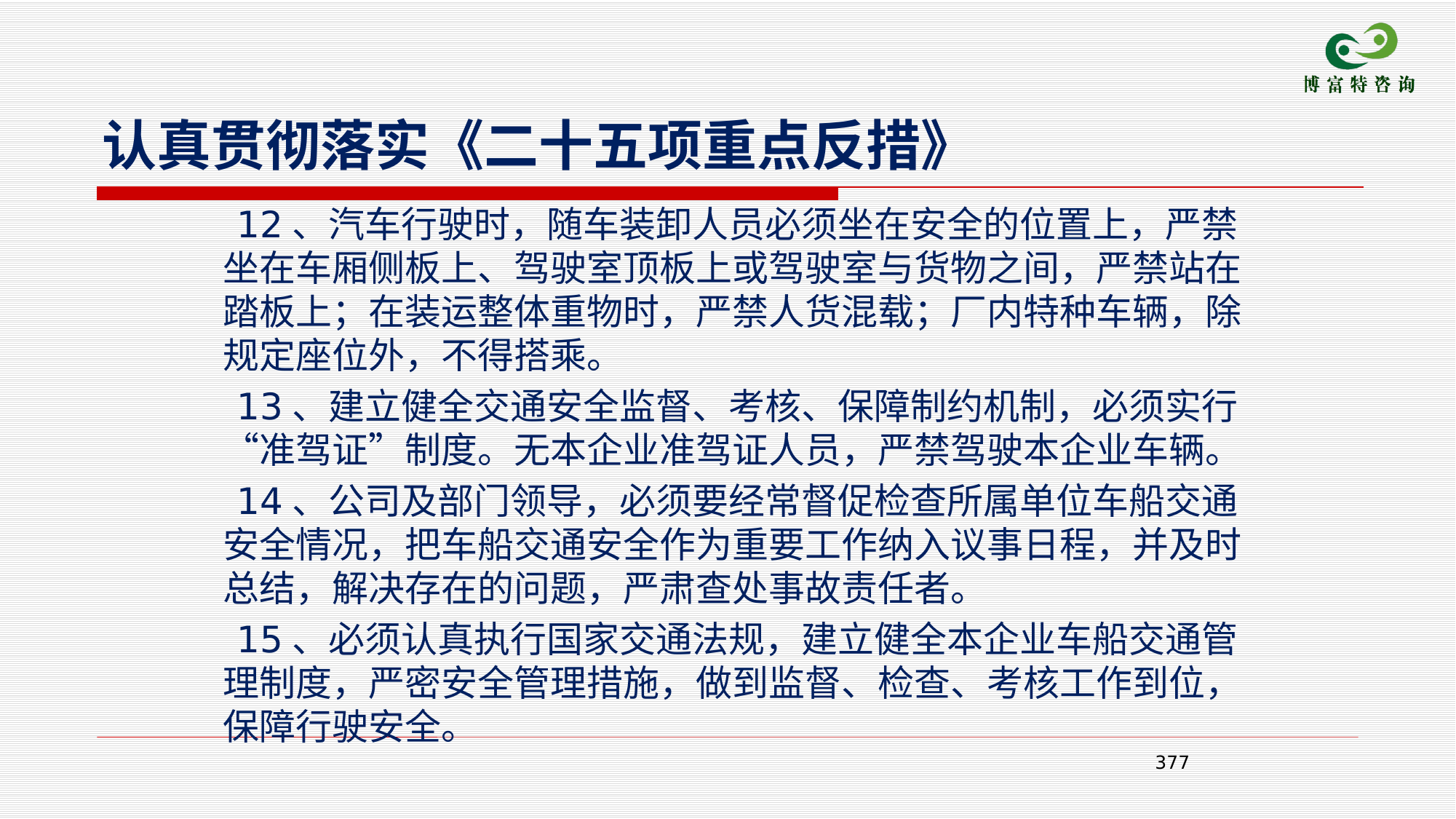

认真贯彻落实《二十五项重点反措》
      12、汽车行驶时，随车装卸人员必须坐在安全的位置上，严禁坐在车厢侧板上、驾驶室顶板上或驾驶室与货物之间，严禁站在踏板上；在装运整体重物时，严禁人货混载；厂内特种车辆，除规定座位外，不得搭乘。
      13、建立健全交通安全监督、考核、保障制约机制，必须实行“准驾证”制度。无本企业准驾证人员，严禁驾驶本企业车辆。
      14、公司及部门领导，必须要经常督促检查所属单位车船交通安全情况，把车船交通安全作为重要工作纳入议事日程，并及时总结，解决存在的问题，严肃查处事故责任者。
      15、必须认真执行国家交通法规，建立健全本企业车船交通管理制度，严密安全管理措施，做到监督、检查、考核工作到位，保障行驶安全。

377